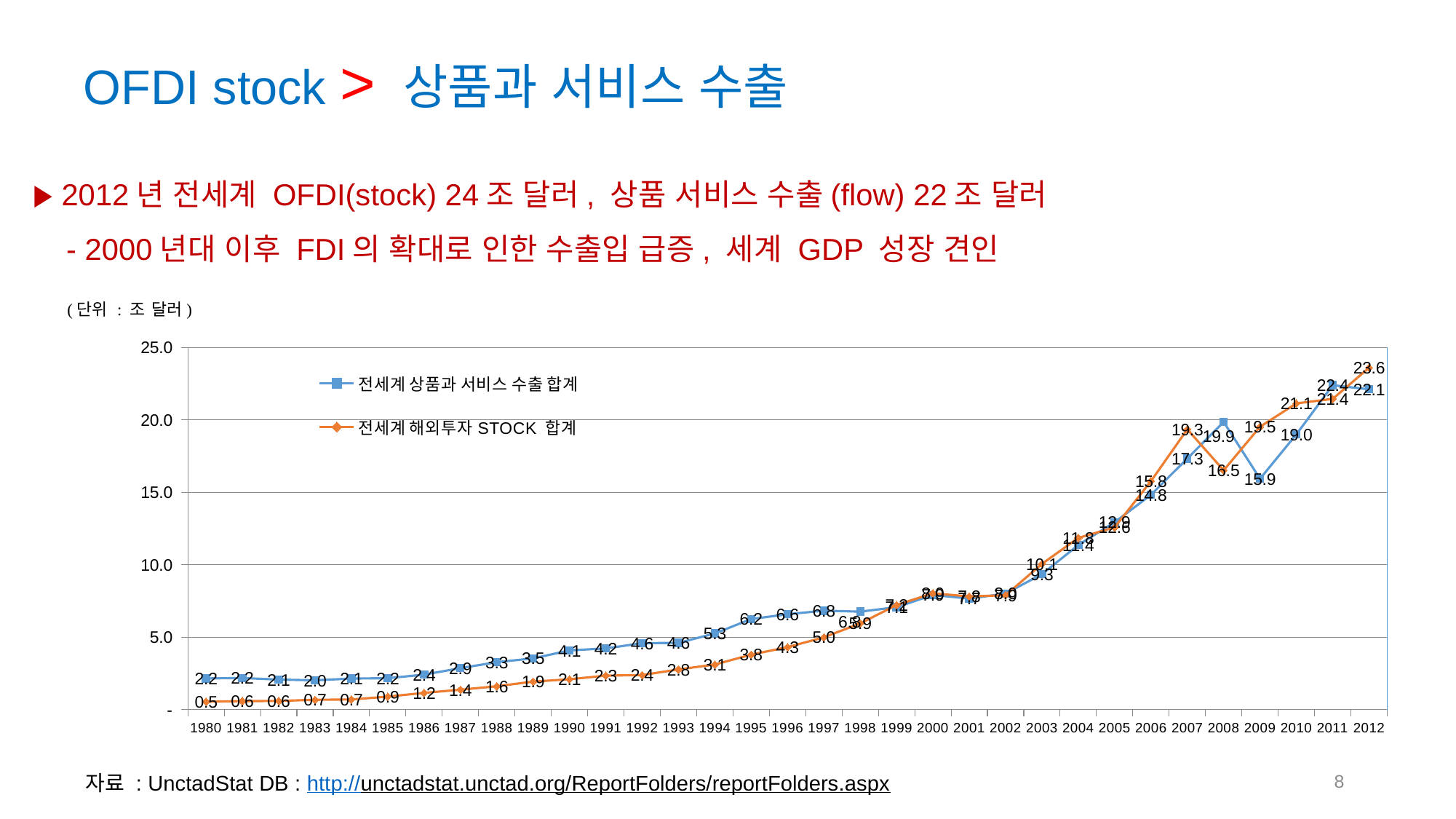

# OFDI stock > 상품과 서비스 수출
▶ 2012년 전세계 OFDI(stock) 24조 달러, 상품 서비스 수출(flow) 22조 달러
    - 2000년대 이후 FDI의 확대로 인한 수출입 급증, 세계 GDP 성장 견인

### Chart

| Category | 전세계 상품과 서비스 수출 합계 | 전세계 해외투자STOCK 합계 |
|---|---|---|
| 1980 | 2.152891522373029 | 0.5490650890507595 |
| 1981 | 2.1790758763209106 | 0.5870399246606277 |
| 1982 | 2.0705337846824916 | 0.5982298075556288 |
| 1983 | 2.02284032334178 | 0.6787889825997684 |
| 1984 | 2.1425284335302184 | 0.6988282172745839 |
| 1985 | 2.1681165287855486 | 0.8987723898118252 |
| 1986 | 2.411795886257769 | 1.1541619645687244 |
| 1987 | 2.860090369420479 | 1.3728116927111156 |
| 1988 | 3.272917684570631 | 1.611611696275361 |
| 1989 | 3.5332523599415104 | 1.933306630705468 |
| 1990 | 4.085903814274363 | 2.0914958808233717 |
| 1991 | 4.223952713584041 | 2.344608553404469 |
| 1992 | 4.582401694937581 | 2.38476262805004 |
| 1993 | 4.606031919106373 | 2.77321920190416 |
| 1994 | 5.253523647233128 | 3.1108722554580295 |
| 1995 | 6.247993098675751 | 3.792696508983856 |
| 1996 | 6.582189973828903 | 4.308847722685223 |
| 1997 | 6.8266556244423375 | 4.989306628308667 |
| 1998 | 6.758183005858358 | 5.94164934032722 |
| 1999 | 7.067900373148091 | 7.218702909704907 |
| 2000 | 7.911266337944817 | 8.026561283042069 |
| 2001 | 7.658123738481732 | 7.805850387350323 |
| 2002 | 8.008452637193107 | 7.892353870602035 |
| 2003 | 9.345111542277667 | 10.053944677433044 |
| 2004 | 11.354039019951903 | 11.847150565465785 |
| 2005 | 12.931126876735924 | 12.578809707006396 |
| 2006 | 14.825083659727579 | 15.767419560811573 |
| 2007 | 17.327214683908792 | 19.343077303103723 |
| 2008 | 19.85229569532544 | 16.51120223465101 |
| 2009 | 15.931497662193761 | 19.518957217190717 |
| 2010 | 18.994716833354943 | 21.130050082936375 |
| 2011 | 22.38529632440811 | 21.441873958299045 |
| 2012 | 22.1010330626694 | 23.592750102042036 |
8
자료 : UnctadStat DB : http://unctadstat.unctad.org/ReportFolders/reportFolders.aspx